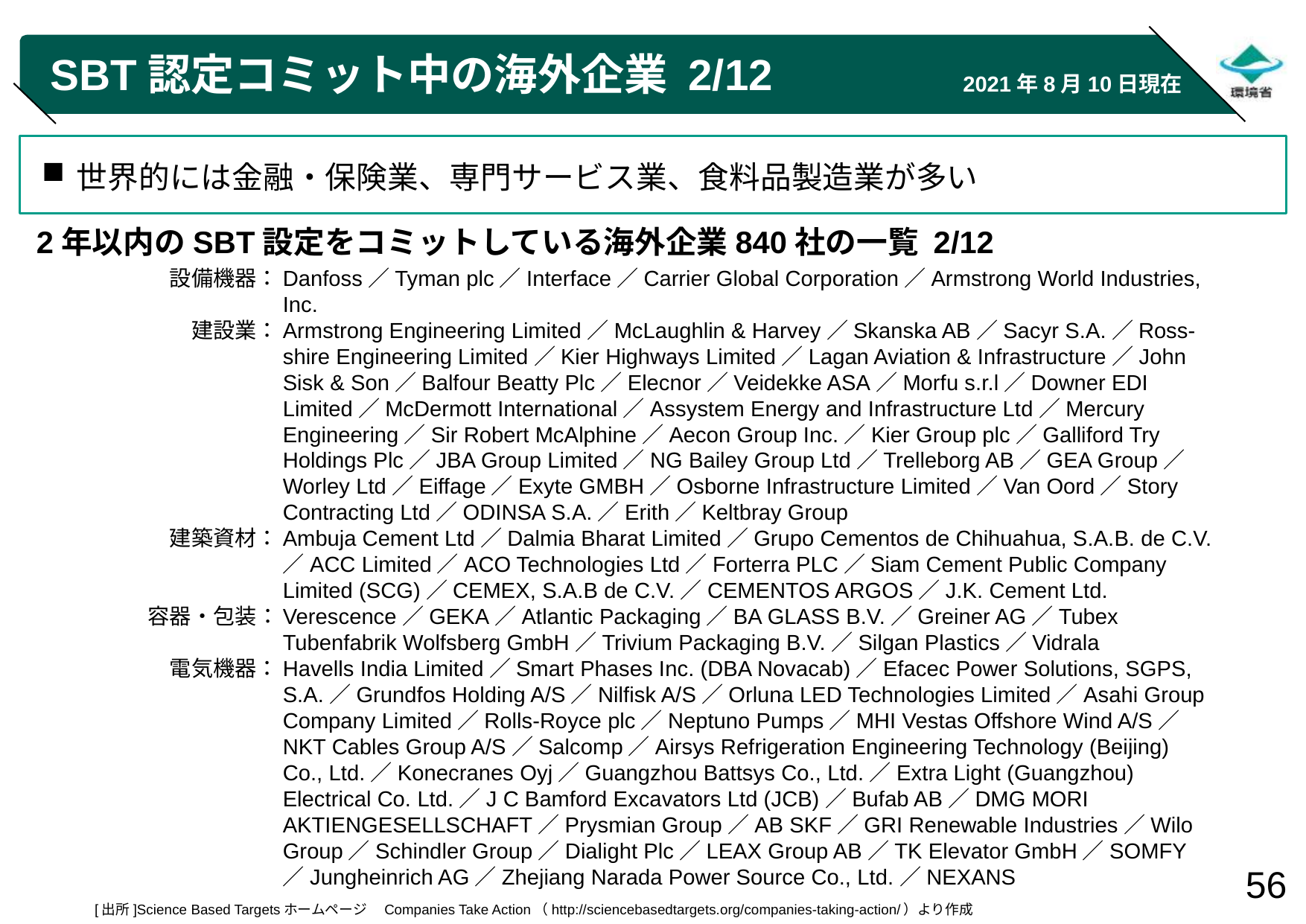

# SBT認定コミット中の海外企業 2/12
2021年8月10日現在
世界的には金融・保険業、専門サービス業、食料品製造業が多い
2年以内のSBT設定をコミットしている海外企業840社の一覧 2/12
設備機器：

建設業：

建築資材：

容器・包装：

電気機器：

Danfoss／Tyman plc／Interface／Carrier Global Corporation／Armstrong World Industries, Inc.
Armstrong Engineering Limited／McLaughlin & Harvey／Skanska AB／Sacyr S.A.／Ross-shire Engineering Limited／Kier Highways Limited／Lagan Aviation & Infrastructure／John Sisk & Son／Balfour Beatty Plc／Elecnor／Veidekke ASA／Morfu s.r.l／Downer EDI Limited／McDermott International／Assystem Energy and Infrastructure Ltd／Mercury Engineering／Sir Robert McAlphine／Aecon Group Inc.／Kier Group plc／Galliford Try Holdings Plc／JBA Group Limited／NG Bailey Group Ltd／Trelleborg AB／GEA Group／Worley Ltd／Eiffage／Exyte GMBH／Osborne Infrastructure Limited／Van Oord／Story Contracting Ltd／ODINSA S.A.／Erith／Keltbray Group
Ambuja Cement Ltd／Dalmia Bharat Limited／Grupo Cementos de Chihuahua, S.A.B. de C.V.／ACC Limited／ACO Technologies Ltd／Forterra PLC／Siam Cement Public Company Limited (SCG)／CEMEX, S.A.B de C.V.／CEMENTOS ARGOS／J.K. Cement Ltd.
Verescence／GEKA／Atlantic Packaging／BA GLASS B.V.／Greiner AG／Tubex Tubenfabrik Wolfsberg GmbH／Trivium Packaging B.V.／Silgan Plastics／Vidrala
Havells India Limited／Smart Phases Inc. (DBA Novacab)／Efacec Power Solutions, SGPS, S.A.／Grundfos Holding A/S／Nilfisk A/S／Orluna LED Technologies Limited／Asahi Group Company Limited／Rolls-Royce plc／Neptuno Pumps／MHI Vestas Offshore Wind A/S／NKT Cables Group A/S／Salcomp／Airsys Refrigeration Engineering Technology (Beijing) Co., Ltd.／Konecranes Oyj／Guangzhou Battsys Co., Ltd.／Extra Light (Guangzhou) Electrical Co. Ltd.／J C Bamford Excavators Ltd (JCB)／Bufab AB／DMG MORI AKTIENGESELLSCHAFT／Prysmian Group／AB SKF／GRI Renewable Industries／Wilo Group／Schindler Group／Dialight Plc／LEAX Group AB／TK Elevator GmbH／SOMFY／Jungheinrich AG／Zhejiang Narada Power Source Co., Ltd.／NEXANS
[出所]Science Based Targetsホームページ　Companies Take Action（http://sciencebasedtargets.org/companies-taking-action/）より作成